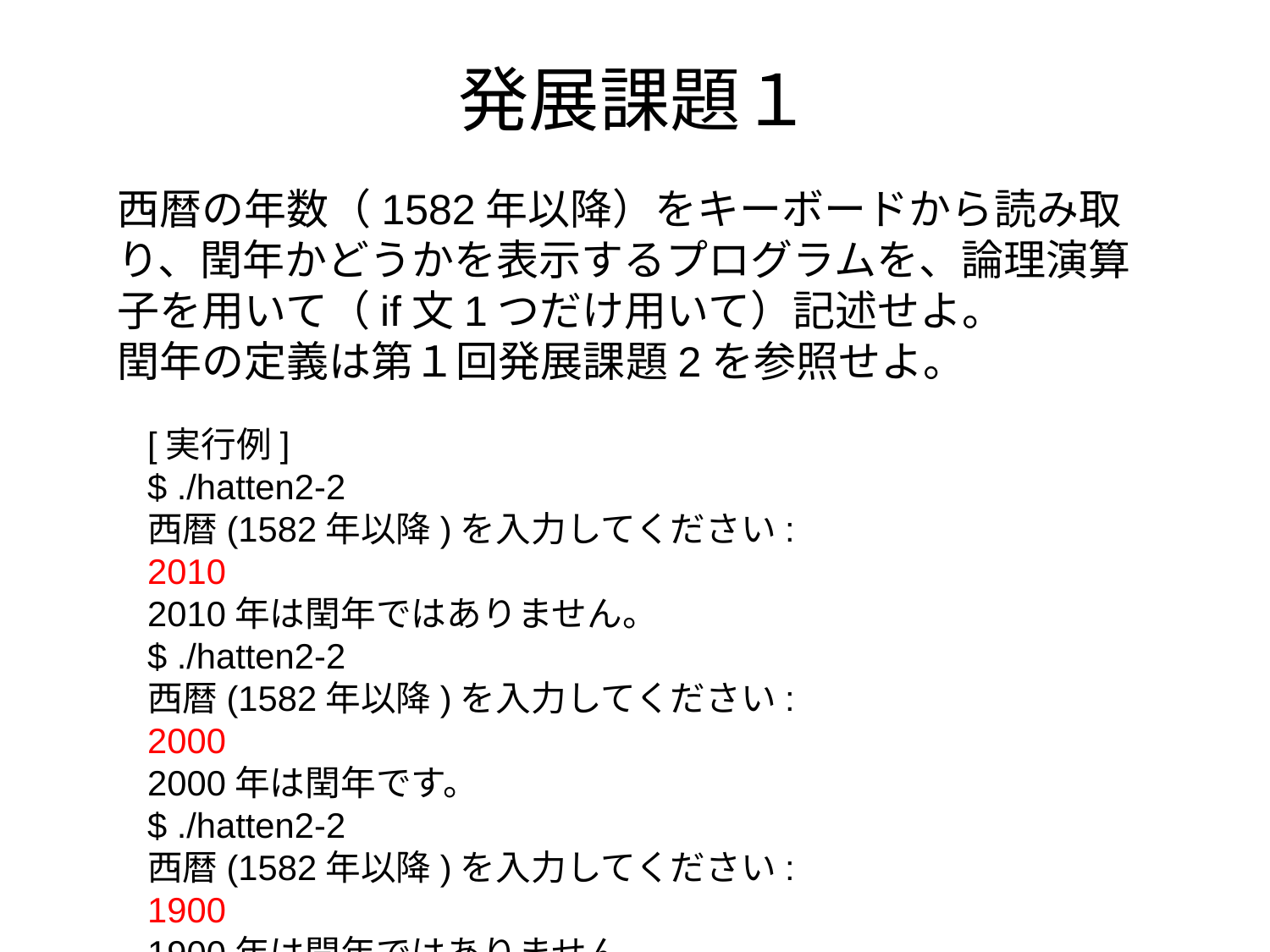

# 発展課題１
西暦の年数（1582年以降）をキーボードから読み取り、閏年かどうかを表示するプログラムを、論理演算子を用いて（if文1つだけ用いて）記述せよ。
閏年の定義は第１回発展課題2を参照せよ。
[実行例]
$ ./hatten2-2
西暦(1582年以降)を入力してください: 2010
2010年は閏年ではありません。
$ ./hatten2-2
西暦(1582年以降)を入力してください: 2000
2000年は閏年です。
$ ./hatten2-2
西暦(1582年以降)を入力してください: 1900
1900年は閏年ではありません。